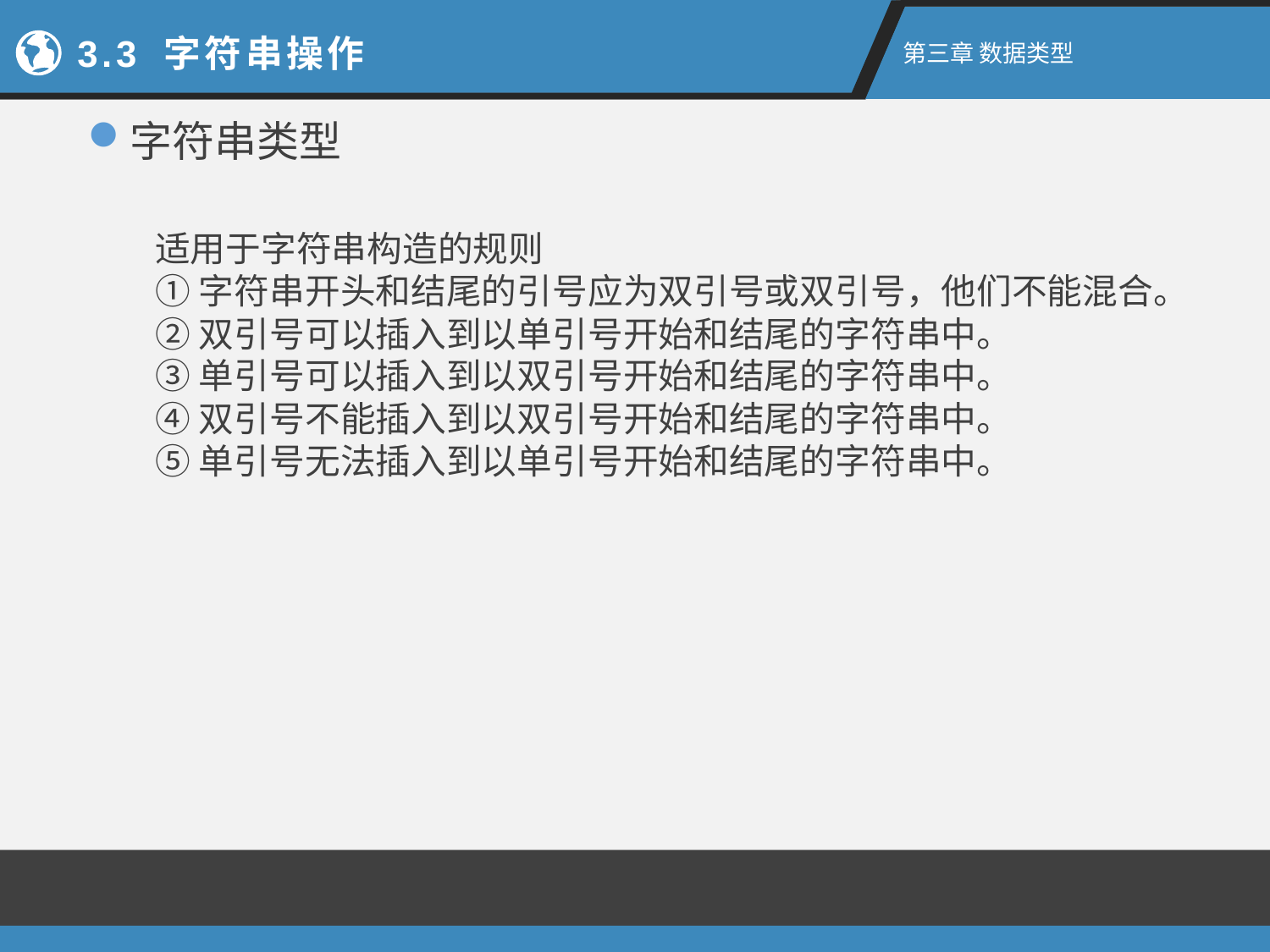

2.1新手上路
3.3 字符串操作

第二章 R语言入门
第三章 数据类型
字符串类型
适用于字符串构造的规则
①字符串开头和结尾的引号应为双引号或双引号，他们不能混合。
②双引号可以插入到以单引号开始和结尾的字符串中。
③单引号可以插入到以双引号开始和结尾的字符串中。
④双引号不能插入到以双引号开始和结尾的字符串中。
⑤单引号无法插入到以单引号开始和结尾的字符串中。